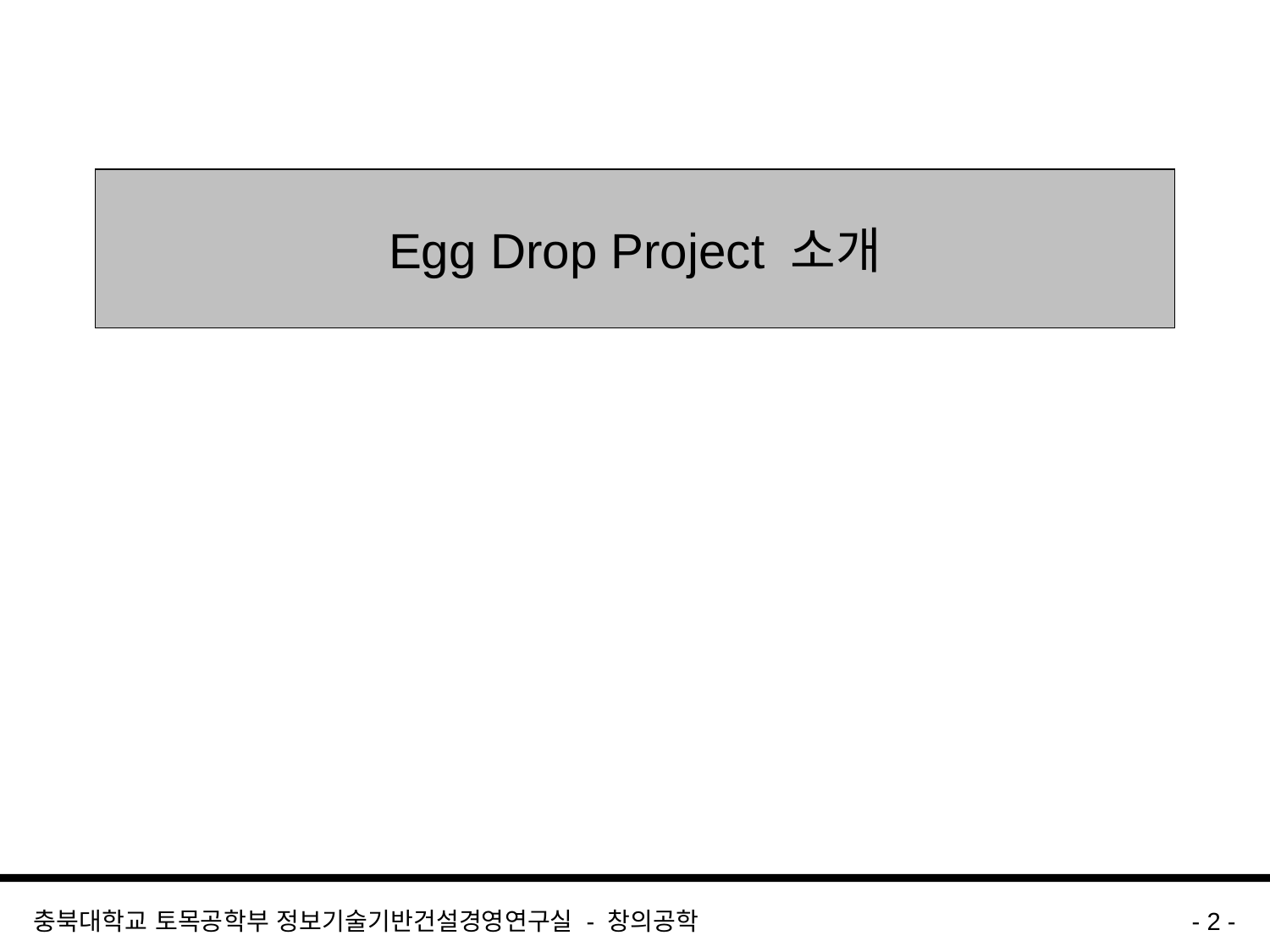

# Egg Drop Project 소개

충북대학교 토목공학부 정보기술기반건설경영연구실 - 창의공학
- 2 -